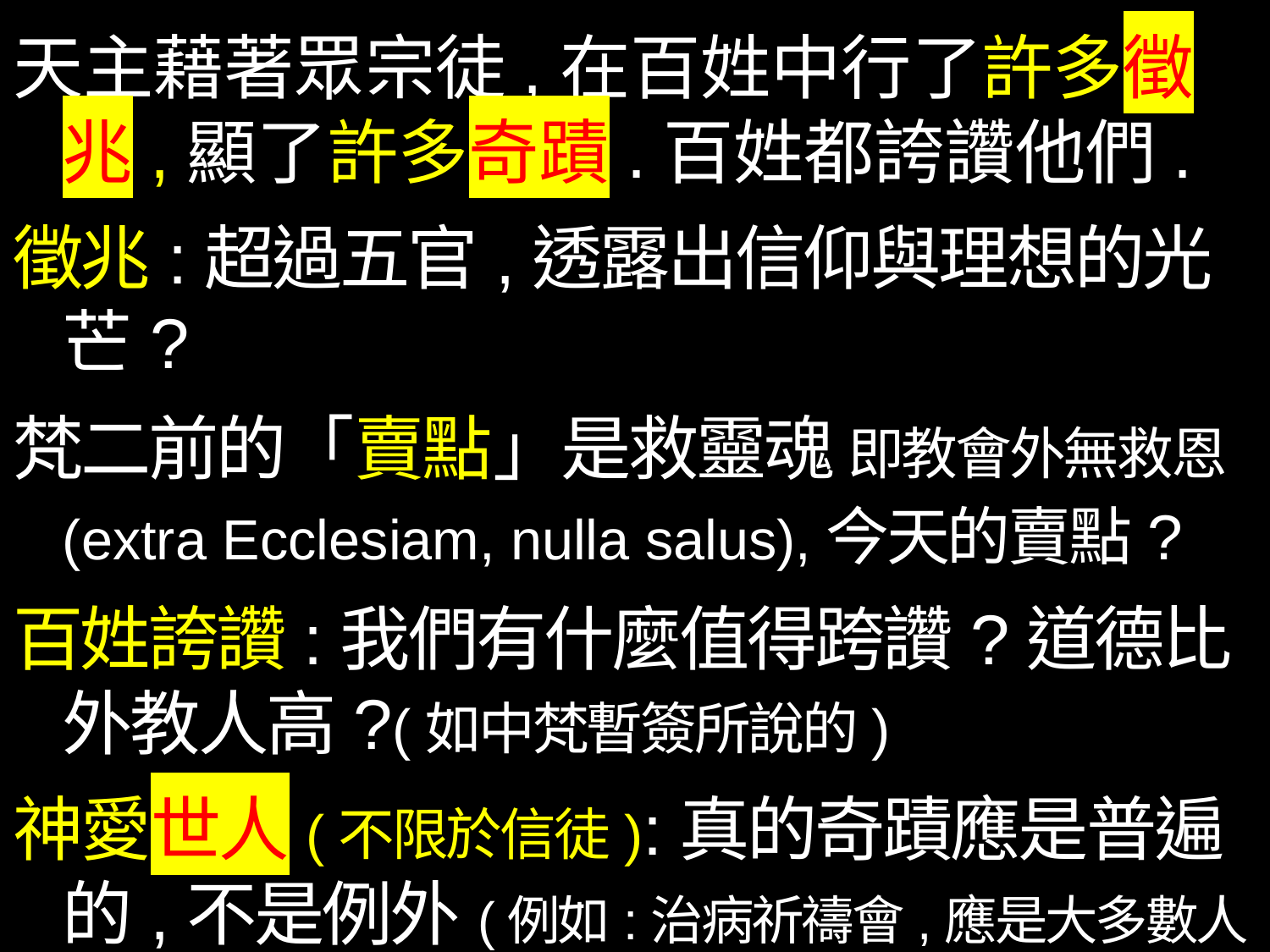

天主藉著眾宗徒,在百姓中行了許多徵兆,顯了許多奇蹟.百姓都誇讚他們.
徵兆:超過五官,透露出信仰與理想的光芒?
梵二前的「賣點」是救靈魂 即教會外無救恩(extra Ecclesiam, nulla salus),今天的賣點?
百姓誇讚:我們有什麼值得跨讚?道德比外教人高?(如中梵暫簽所說的)
神愛世人(不限於信徒):真的奇蹟應是普遍的,不是例外(例如:治病祈禱會,應是大多數人被治好)